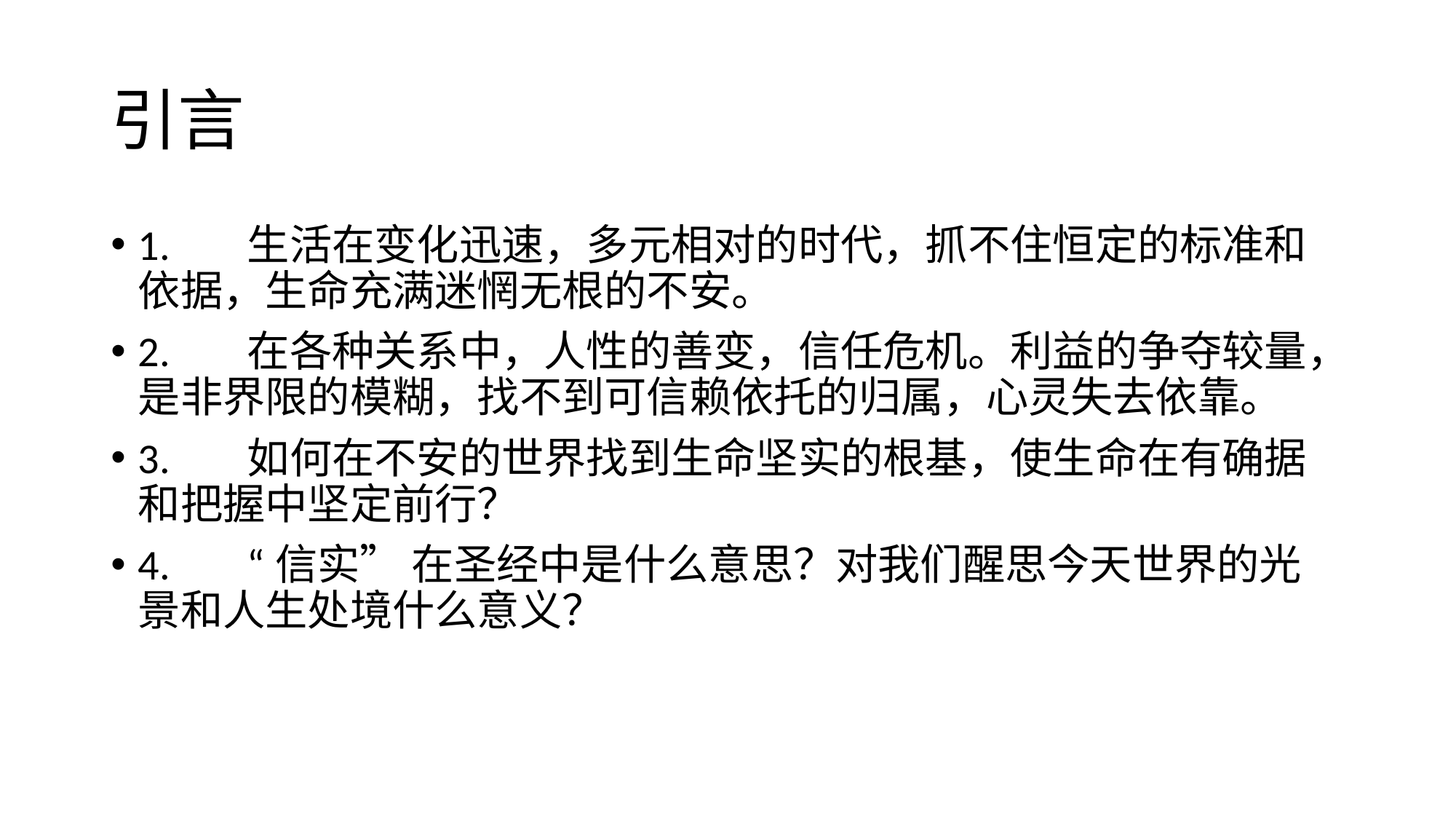

# 引言
1.	生活在变化迅速，多元相对的时代，抓不住恒定的标准和依据，生命充满迷惘无根的不安。
2.	在各种关系中，人性的善变，信任危机。利益的争夺较量，是非界限的模糊，找不到可信赖依托的归属，心灵失去依靠。
3.	如何在不安的世界找到生命坚实的根基，使生命在有确据和把握中坚定前行？
4.	“信实” 在圣经中是什么意思？对我们醒思今天世界的光景和人生处境什么意义？